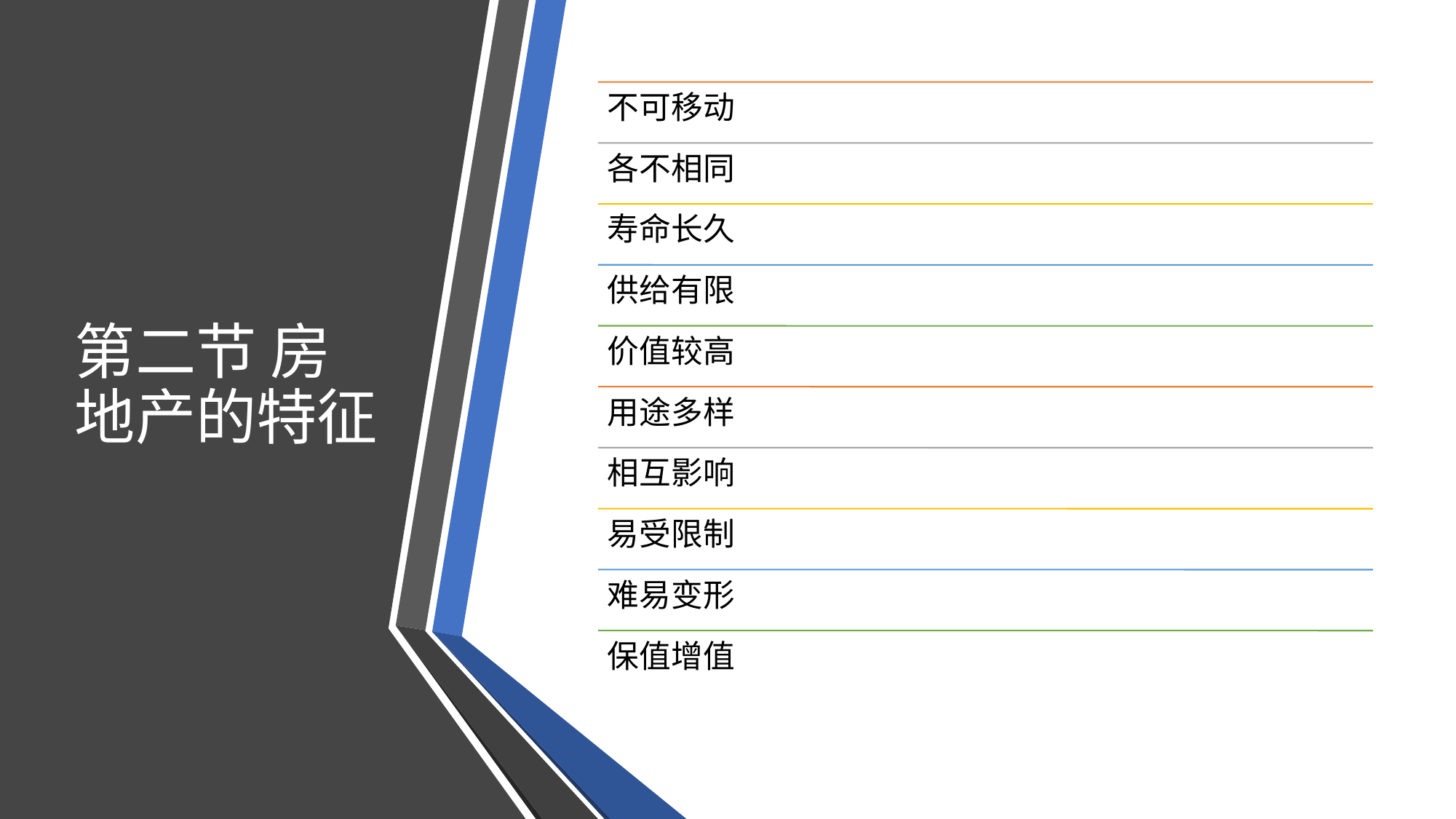

# 第二节 房地产的特征
不可移动
各不相同
寿命长久
供给有限
价值较高
用途多样
相互影响
易受限制
难易变形
保值增值